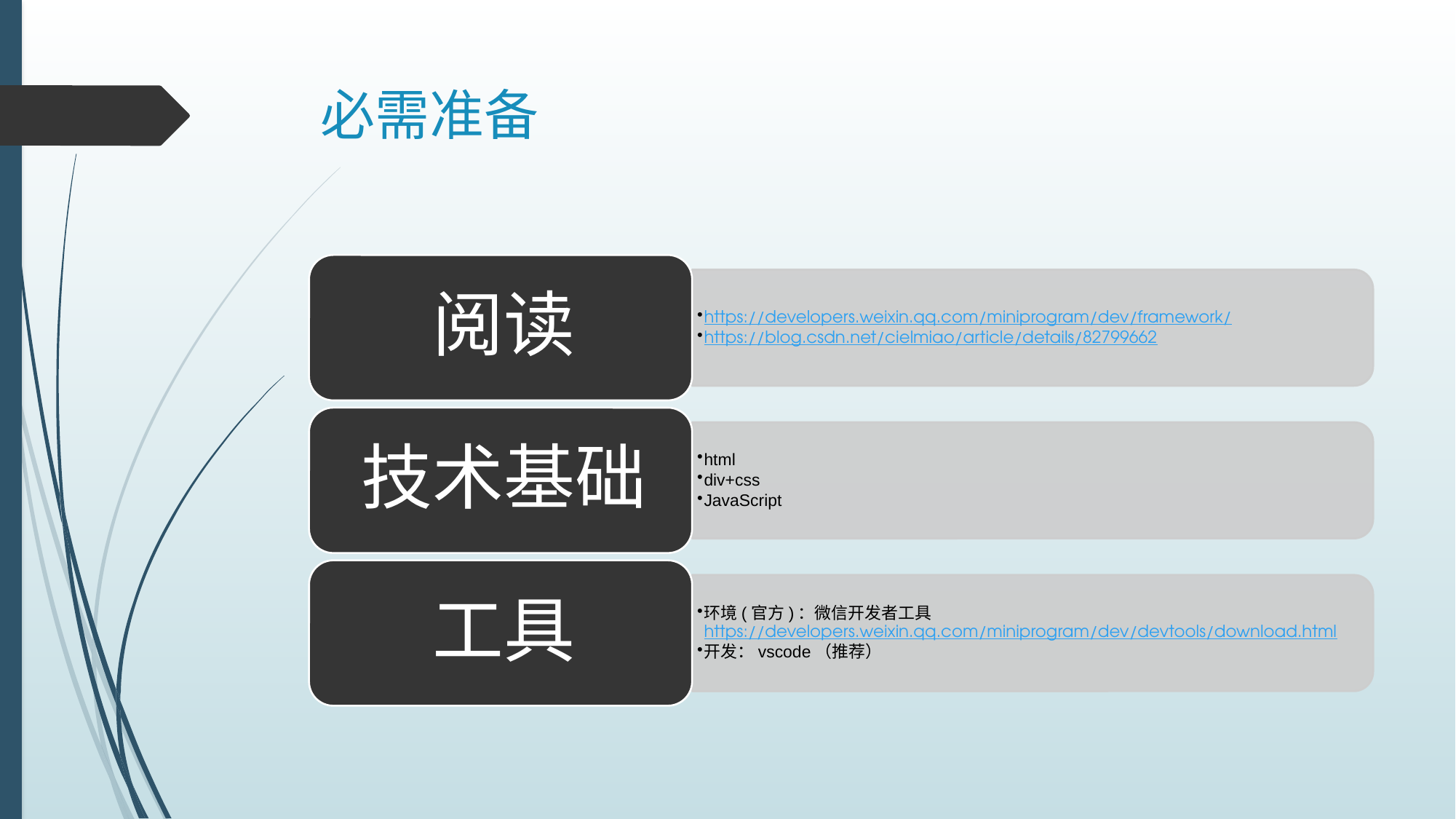

# 必需准备
https://developers.weixin.qq.com/miniprogram/dev/framework/
https://blog.csdn.net/cielmiao/article/details/82799662
阅读
html
div+css
JavaScript
技术基础
环境(官方)：微信开发者工具https://developers.weixin.qq.com/miniprogram/dev/devtools/download.html
开发：vscode（推荐）
工具